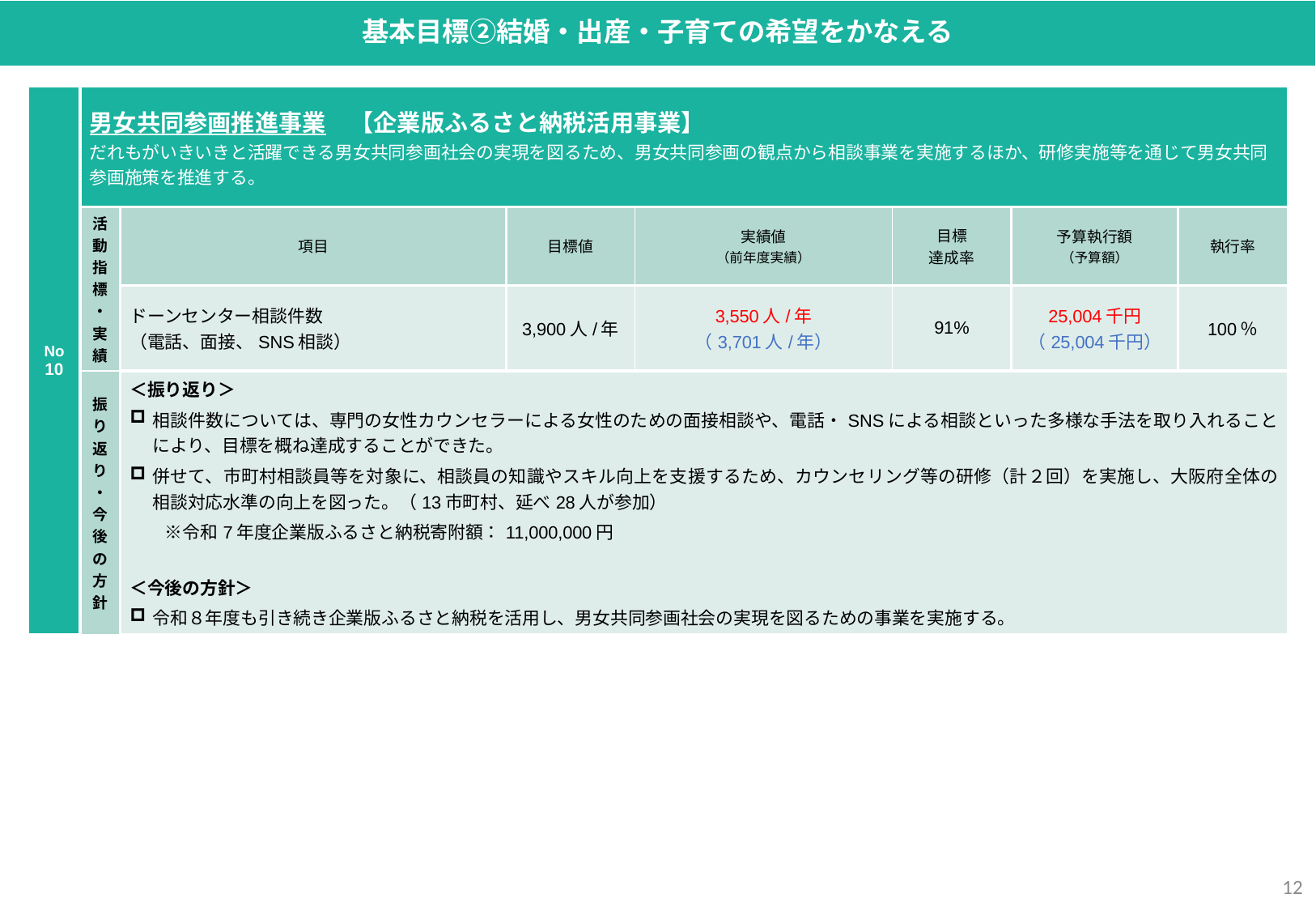

基本目標②結婚・出産・子育ての希望をかなえる
| No 10 | 男女共同参画推進事業　【企業版ふるさと納税活用事業】 だれもがいきいきと活躍できる男女共同参画社会の実現を図るため、男女共同参画の観点から相談事業を実施するほか、研修実施等を通じて男女共同参画施策を推進する。 |  |  |  |  |  |  |
| --- | --- | --- | --- | --- | --- | --- | --- |
|  | 活動指標・実績 | 項目 | 目標値 | 実績値 （前年度実績） | 目標 達成率 | 予算執行額 （予算額） | 執行率 |
|  |  | ドーンセンター相談件数 （電話、面接、SNS相談） | 3,900人/年 | 3,550人/年 （3,701人/年） | 91% | 25,004千円 （25,004千円） | 100％ |
|  | 振り返り・今後の方針 | ＜振り返り＞ 相談件数については、専門の女性カウンセラーによる⼥性のための⾯接相談や、電話・SNSによる相談といった多様な手法を取り入れることにより、目標を概ね達成することができた。 併せて、市町村相談員等を対象に、相談員の知識やスキル向上を支援するため、カウンセリング等の研修（計２回）を実施し、大阪府全体の相談対応水準の向上を図った。（13市町村、延べ28人が参加） 　　※令和7年度企業版ふるさと納税寄附額：11,000,000円 ＜今後の方針＞ 令和８年度も引き続き企業版ふるさと納税を活⽤し、男⼥共同参画社会の実現を図るための事業を実施する。 |  |  |  |  |  |
12